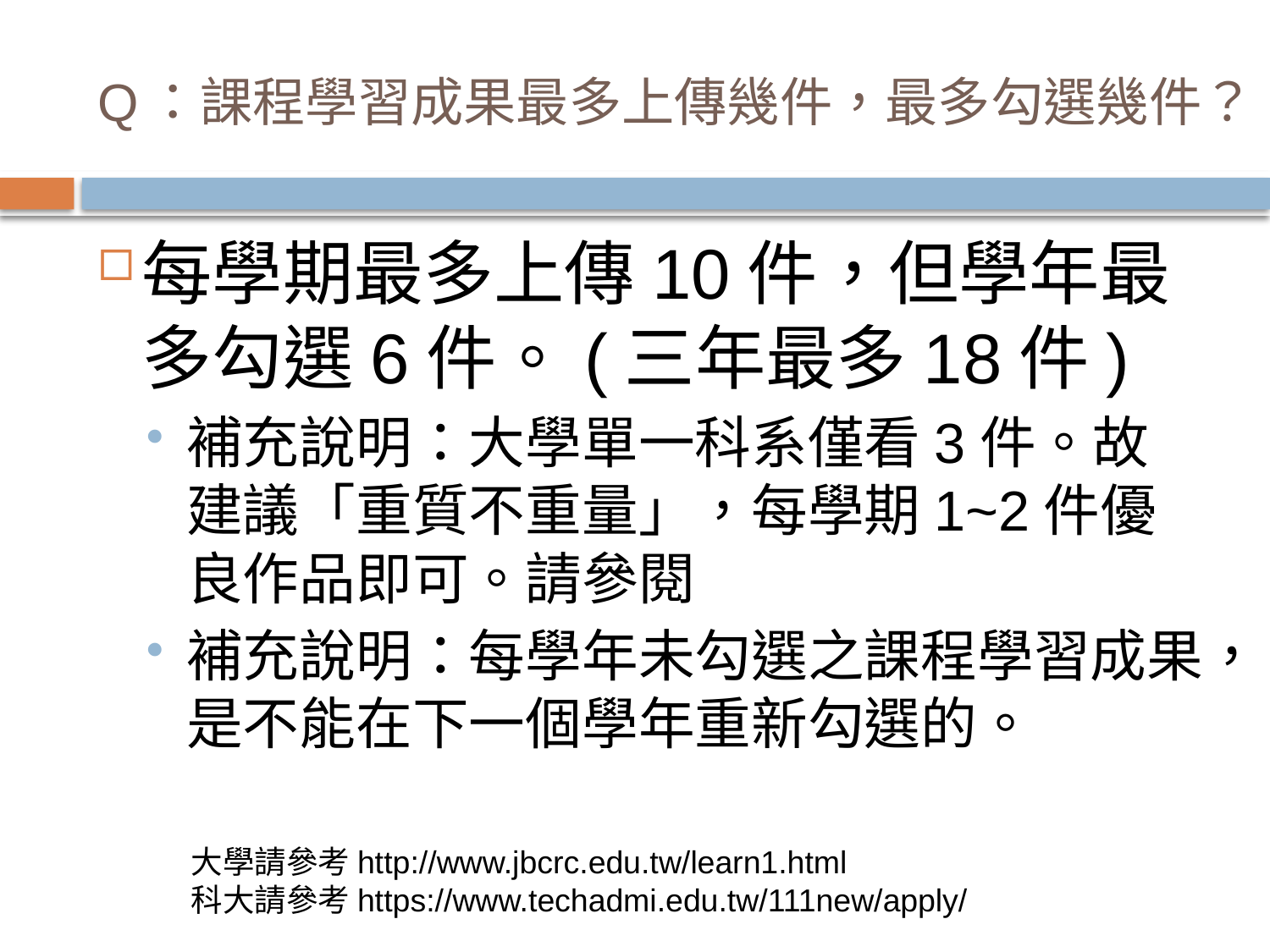

# Q：課程學習成果最多上傳幾件，最多勾選幾件？
每學期最多上傳10件，但學年最多勾選6件。(三年最多18件)
補充說明：大學單一科系僅看3件。故建議「重質不重量」，每學期1~2件優良作品即可。請參閱
補充說明：每學年未勾選之課程學習成果，是不能在下一個學年重新勾選的。
大學請參考http://www.jbcrc.edu.tw/learn1.html
科大請參考https://www.techadmi.edu.tw/111new/apply/